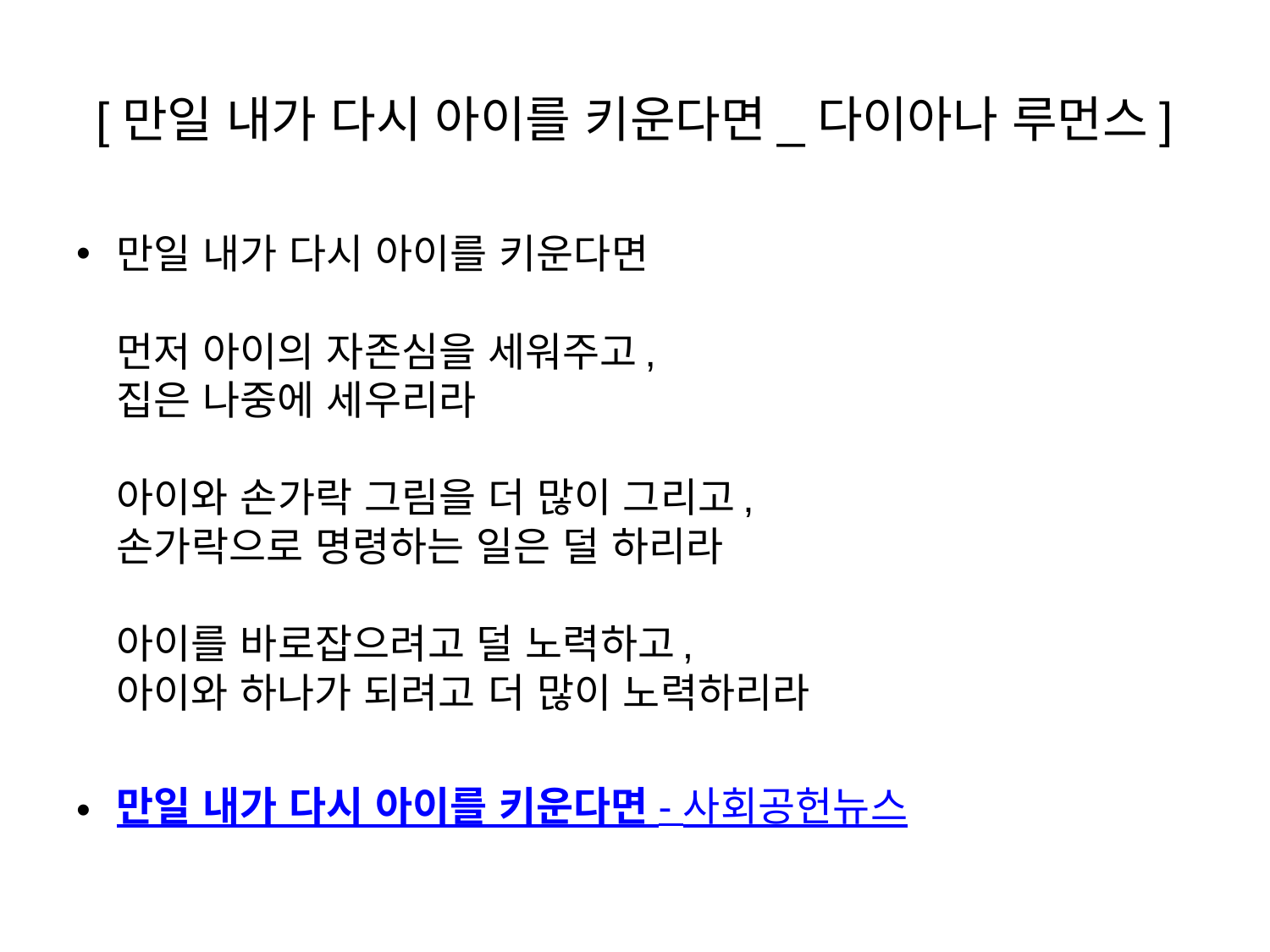

# [만일 내가 다시 아이를 키운다면_다이아나 루먼스]
만일 내가 다시 아이를 키운다면
먼저 아이의 자존심을 세워주고,
집은 나중에 세우리라
아이와 손가락 그림을 더 많이 그리고,
손가락으로 명령하는 일은 덜 하리라
아이를 바로잡으려고 덜 노력하고,
아이와 하나가 되려고 더 많이 노력하리라

만일 내가 다시 아이를 키운다면 - 사회공헌뉴스